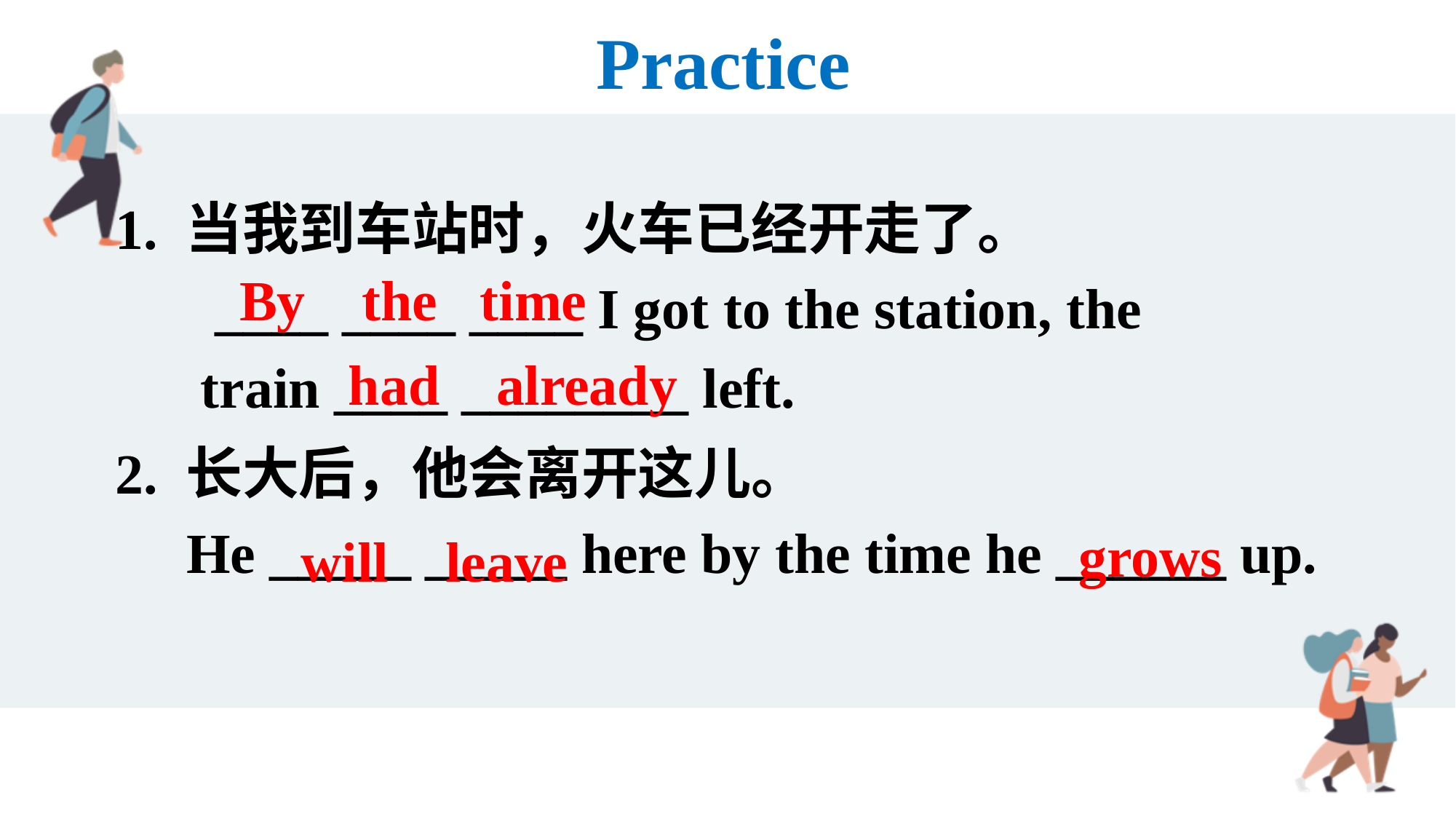

Practice
1. 当我到车站时，火车已经开走了。
       ____ ____ ____ I got to the station, the
      train ____ ________ left.
2. 长大后，他会离开这儿。
     He _____ _____ here by the time he ______ up.
By    the   time
had    already
grows
will    leave